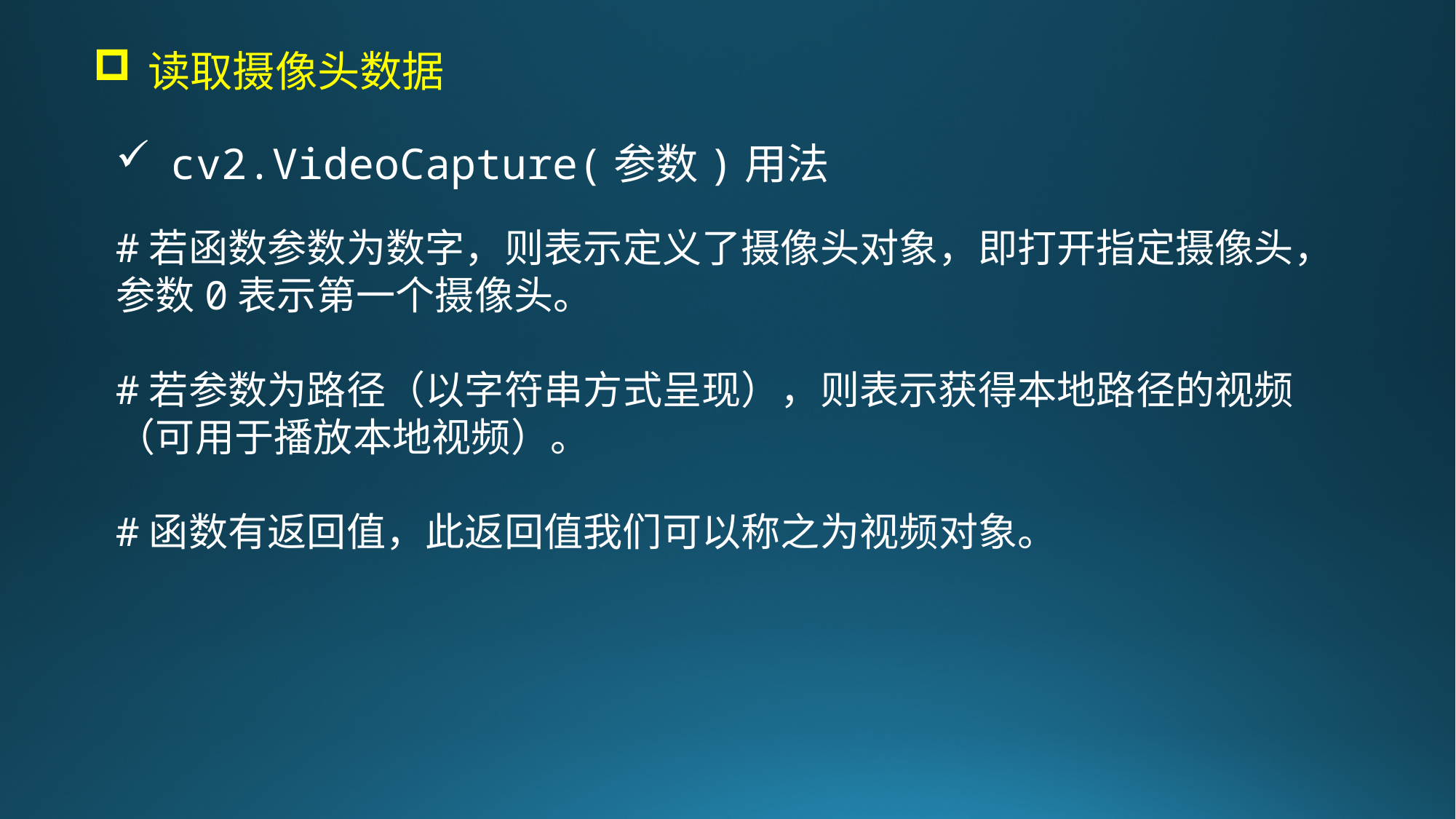

读取摄像头数据
cv2.VideoCapture(参数)用法
#若函数参数为数字，则表示定义了摄像头对象，即打开指定摄像头，参数0表示第一个摄像头。

#若参数为路径（以字符串方式呈现），则表示获得本地路径的视频（可用于播放本地视频）。

#函数有返回值，此返回值我们可以称之为视频对象。